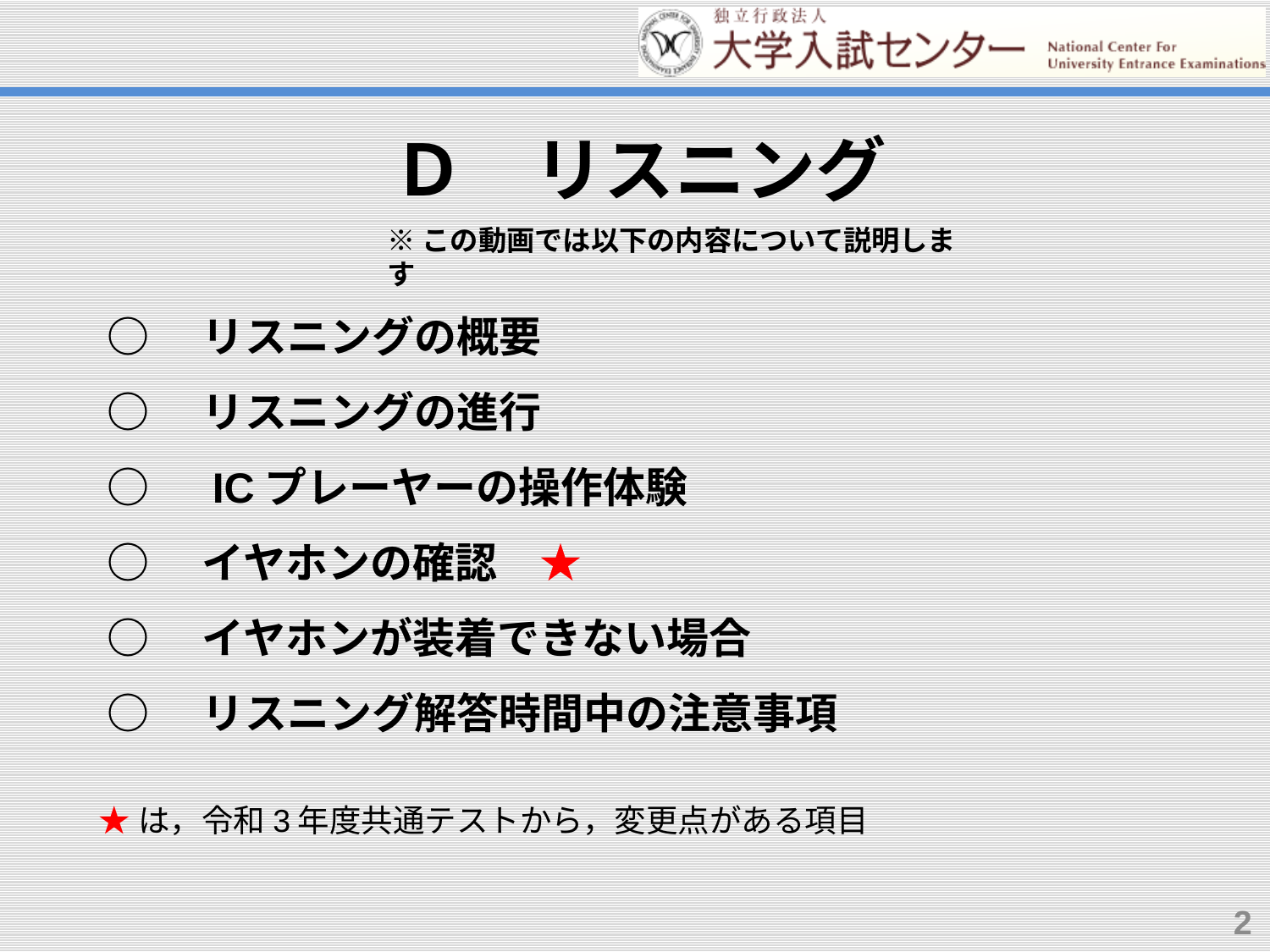

Ｄ　リスニング
※この動画では以下の内容について説明します

○　リスニングの概要
○　リスニングの進行
○　ICプレーヤーの操作体験
○　イヤホンの確認　★
○　イヤホンが装着できない場合
○　リスニング解答時間中の注意事項
★は，令和3年度共通テストから，変更点がある項目
2